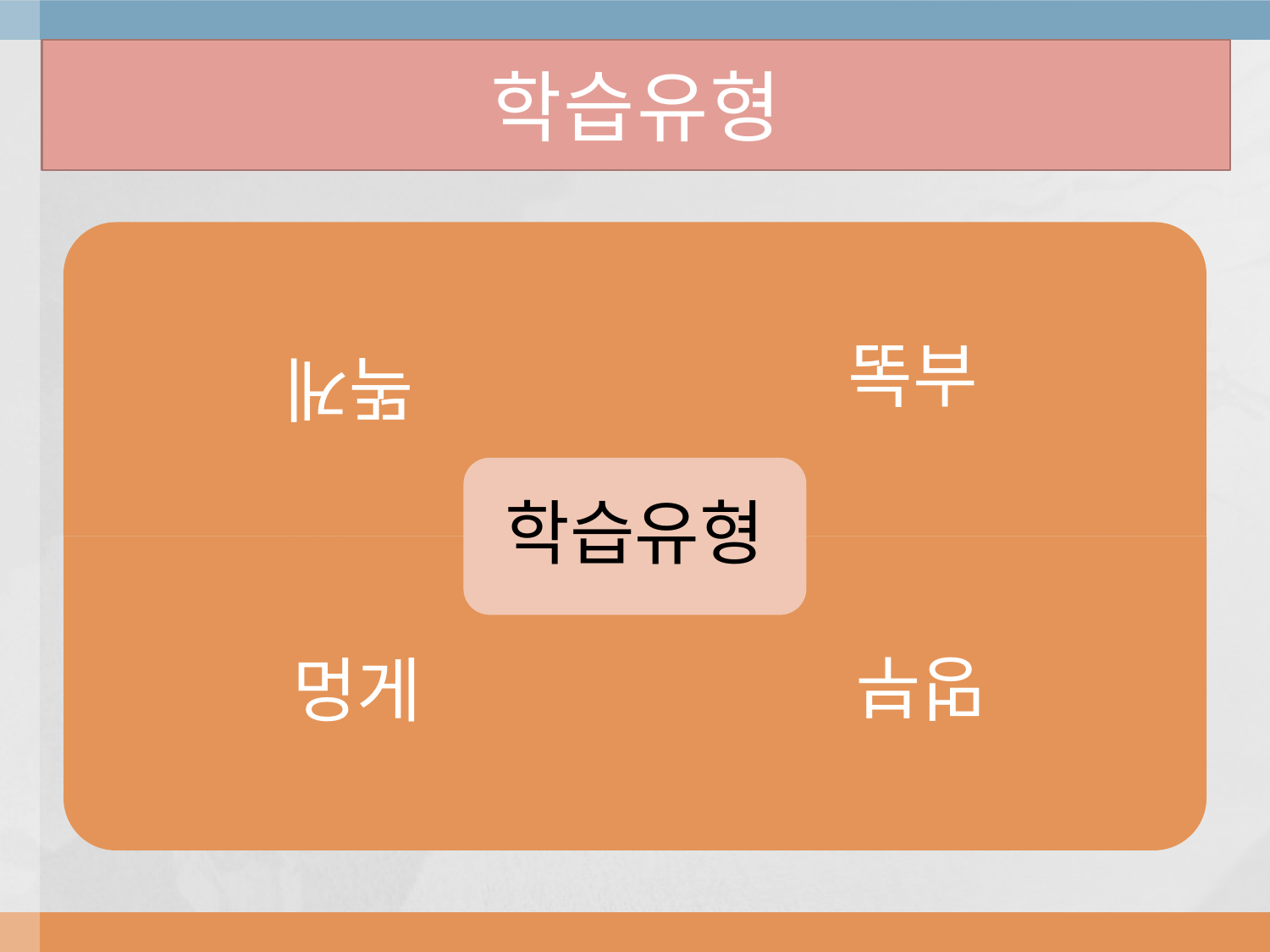

# 학습유형
똑게
똑부
멍게
멍부
학습유형